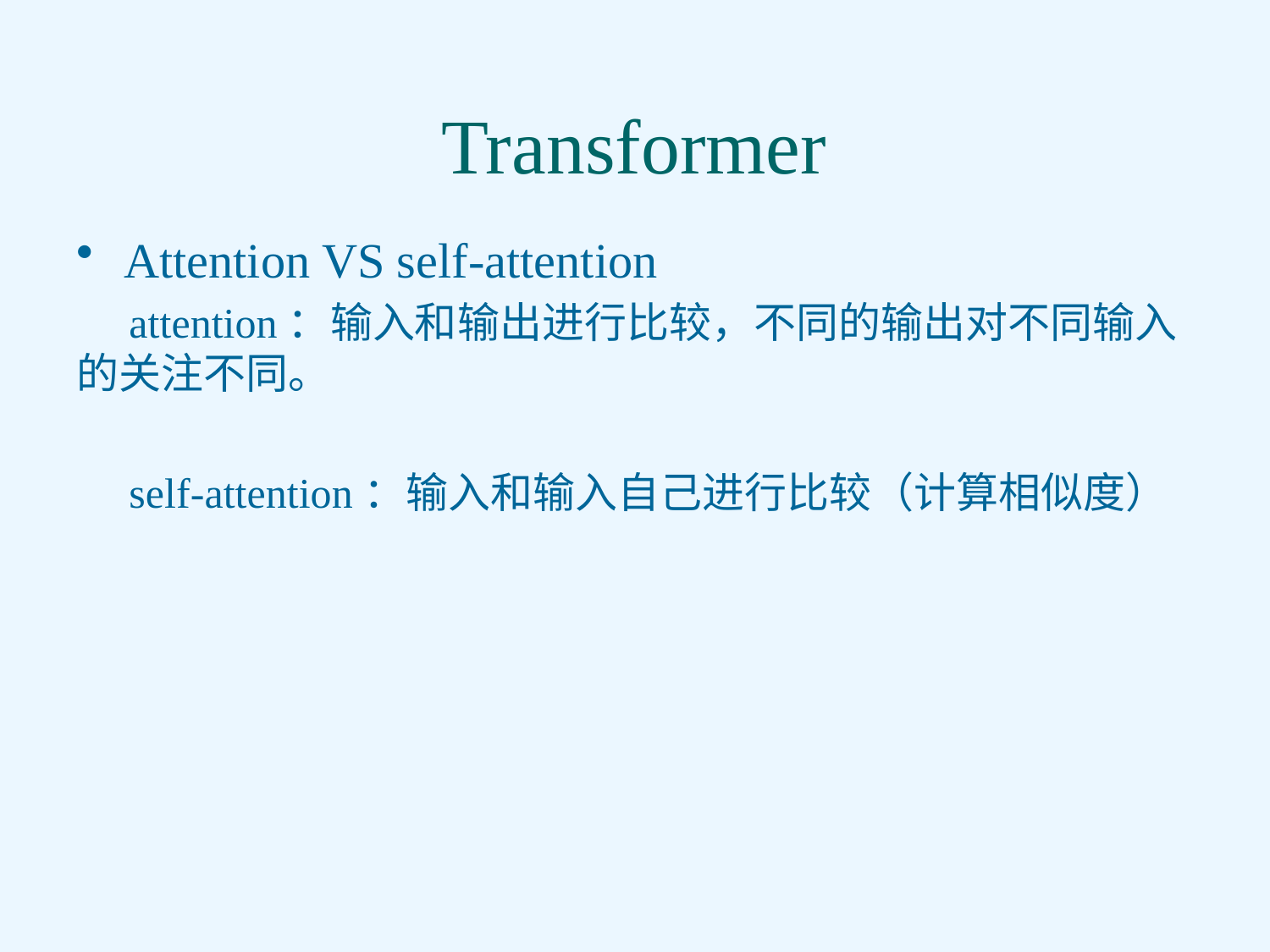

# Transformer
Attention VS self-attention
     attention：输入和输出进行比较，不同的输出对不同输入的关注不同。

     self-attention：输入和输入自己进行比较（计算相似度）